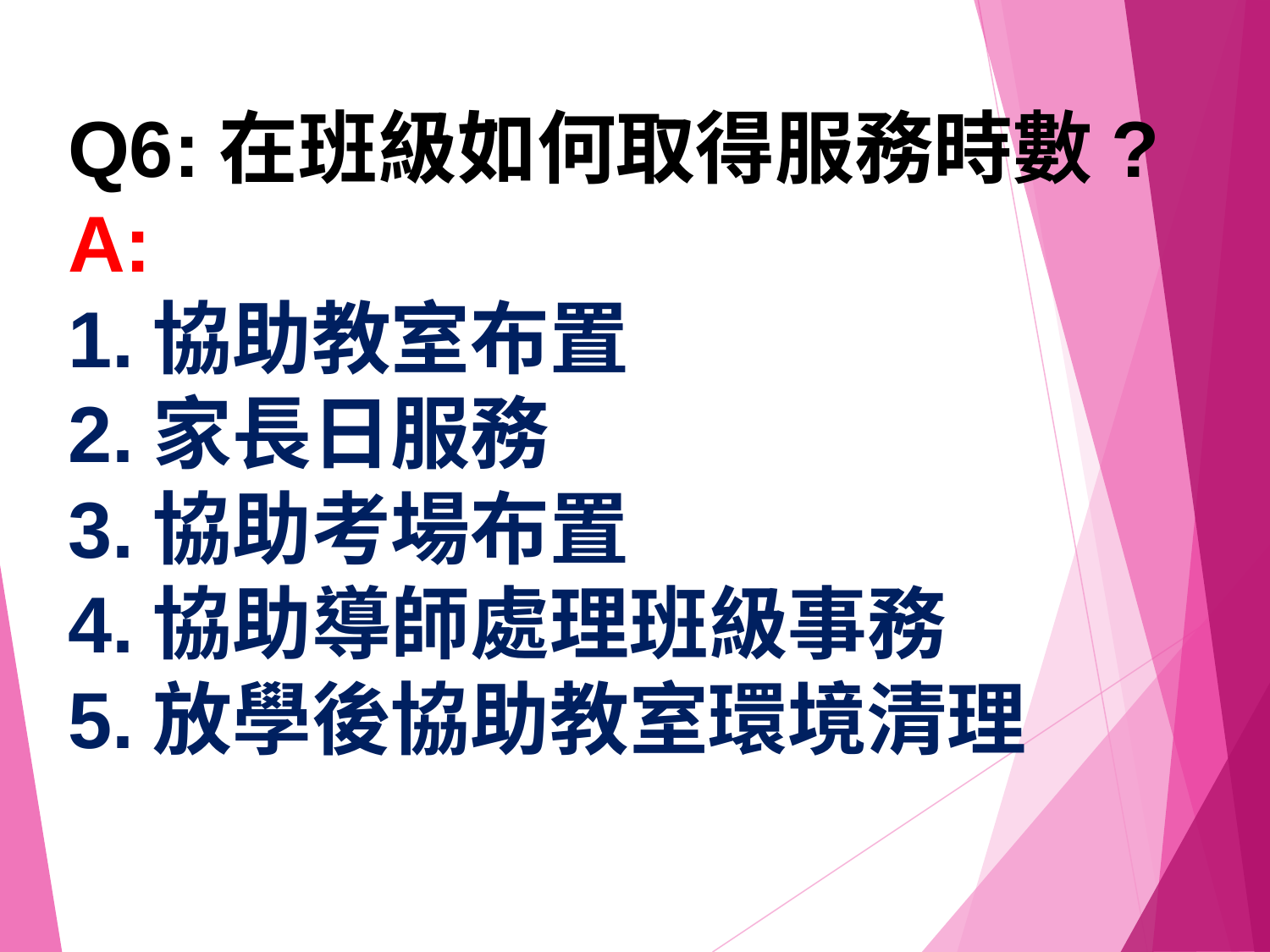

Q6:在班級如何取得服務時數?
A:
1.協助教室布置
2.家長日服務
3.協助考場布置
4.協助導師處理班級事務
5.放學後協助教室環境清理